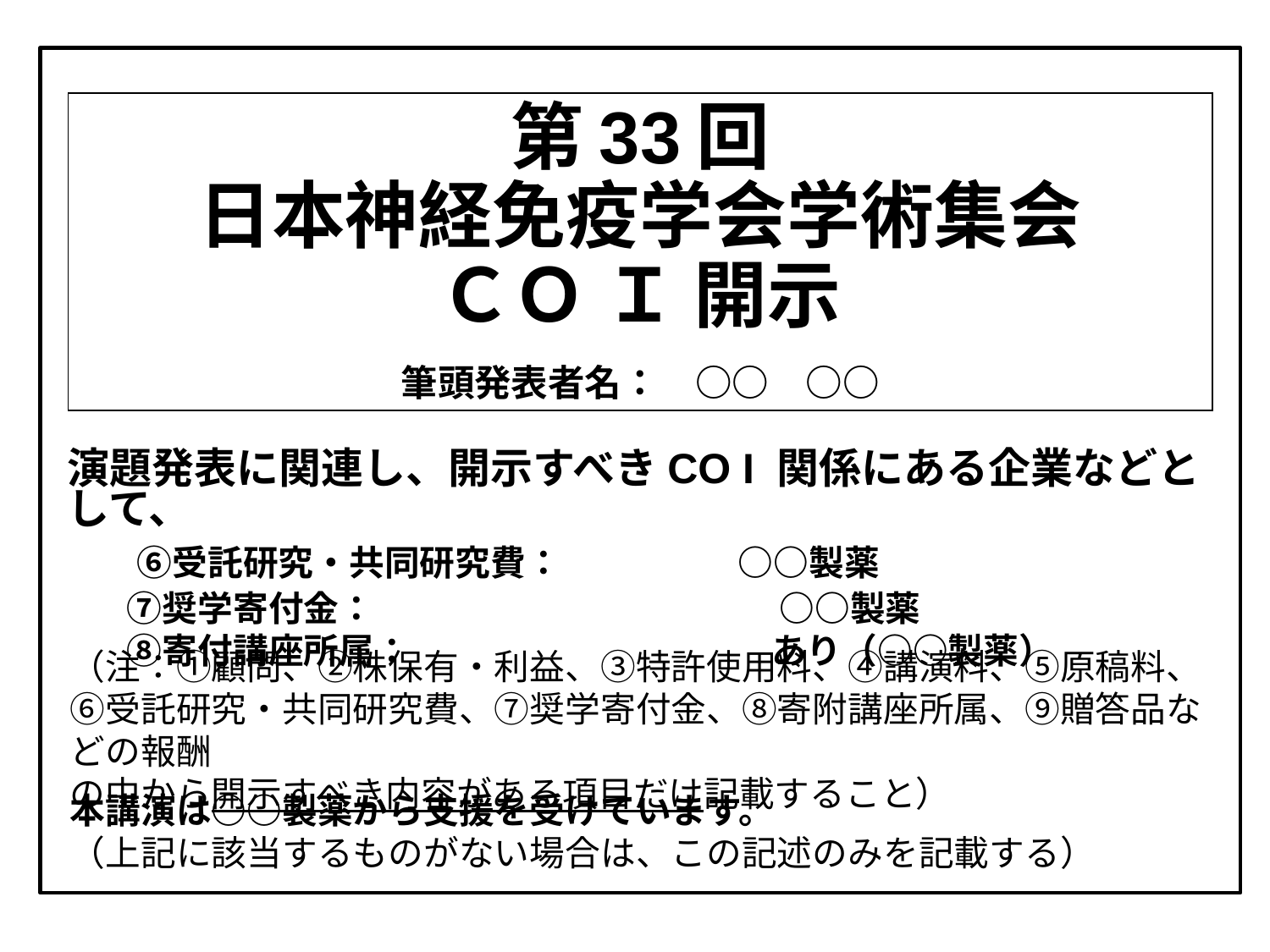

第33回
日本神経免疫学会学術集会
ＣＯ Ｉ 開示
　
筆頭発表者名：　○○　○○
演題発表に関連し、開示すべきCO I 関係にある企業などとして、
　 ⑥受託研究・共同研究費：　　　　　○○製薬
　   ⑦奨学寄付金：　 　　　　　　　　 　　○○製薬
　   ⑧寄付講座所属：　　　　　　　　　　 あり（○○製薬）
（注：①顧問、②株保有・利益、③特許使用料、④講演料、⑤原稿料、⑥受託研究・共同研究費、⑦奨学寄付金、⑧寄附講座所属、⑨贈答品などの報酬
の中から開示すべき内容がある項目だけ記載すること）
本講演は○○製薬から支援を受けています。
（上記に該当するものがない場合は、この記述のみを記載する）